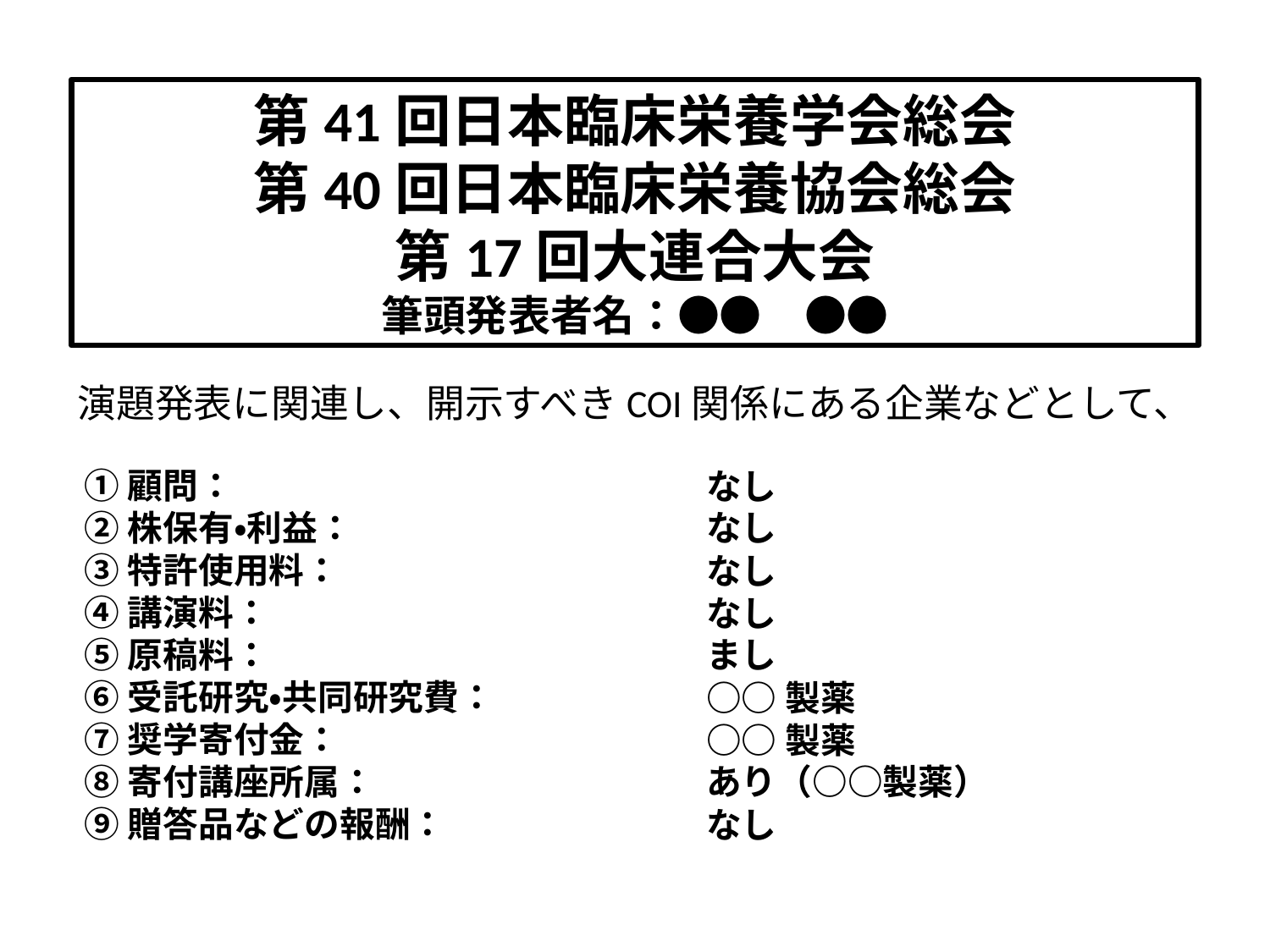

第41回日本臨床栄養学会総会
第40回日本臨床栄養協会総会
第17回大連合大会
筆頭発表者名：●●　●●
演題発表に関連し、開示すべきCOI関係にある企業などとして、
①顧問：
②株保有・利益：
③特許使用料：
④講演料：
⑤原稿料：
⑥受託研究・共同研究費：
⑦奨学寄付金：
⑧寄付講座所属：
⑨贈答品などの報酬：
なし
なし
なし
なし
まし
○○製薬
○○製薬
あり（○○製薬）
なし